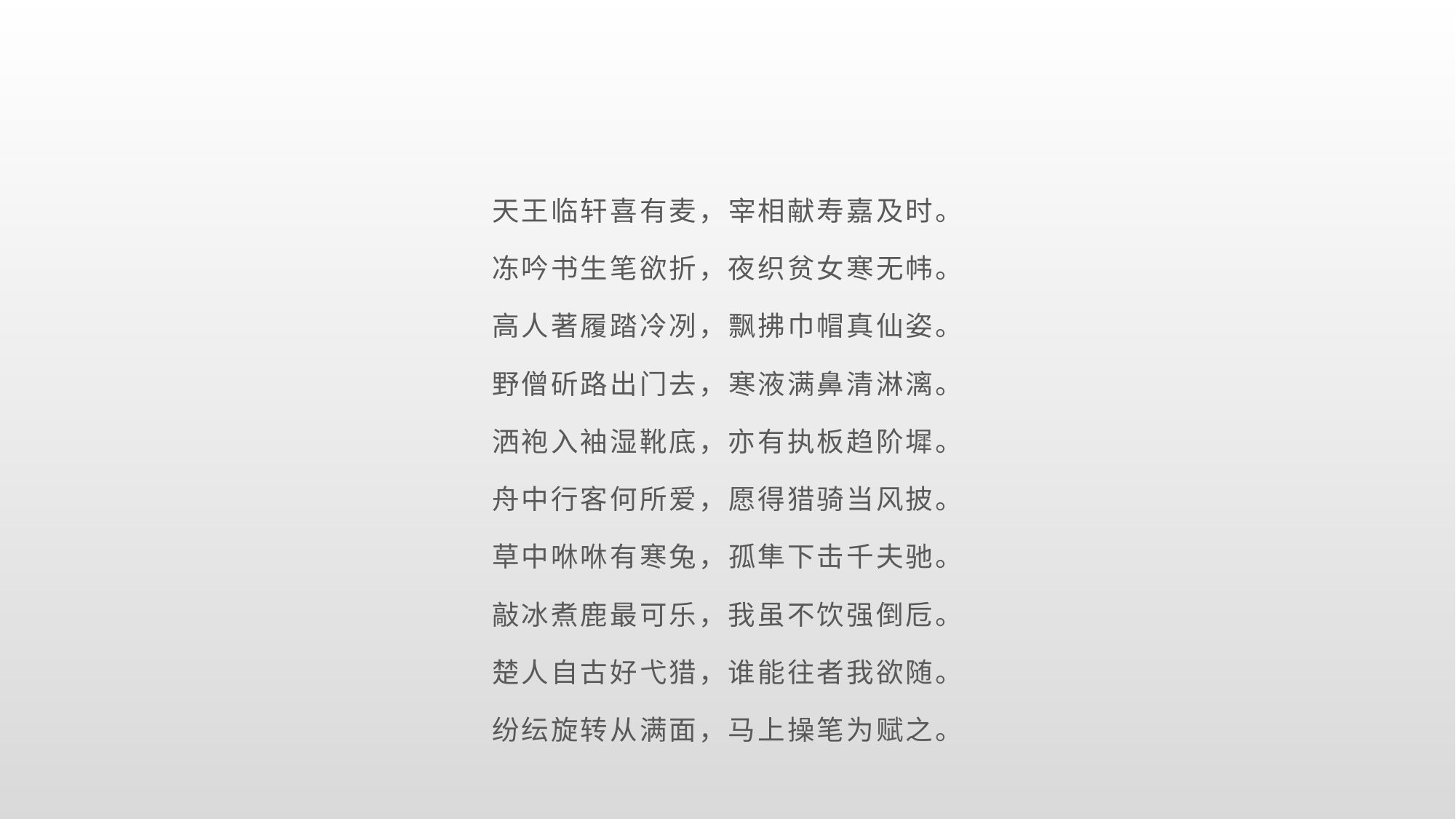

#
天王临轩喜有麦，宰相献寿嘉及时。
冻吟书生笔欲折，夜织贫女寒无帏。
高人著履踏冷冽，飘拂巾帽真仙姿。
野僧斫路出门去，寒液满鼻清淋漓。
洒袍入袖湿靴底，亦有执板趋阶墀。
舟中行客何所爱，愿得猎骑当风披。
草中咻咻有寒兔，孤隼下击千夫驰。
敲冰煮鹿最可乐，我虽不饮强倒卮。
楚人自古好弋猎，谁能往者我欲随。
纷纭旋转从满面，马上操笔为赋之。